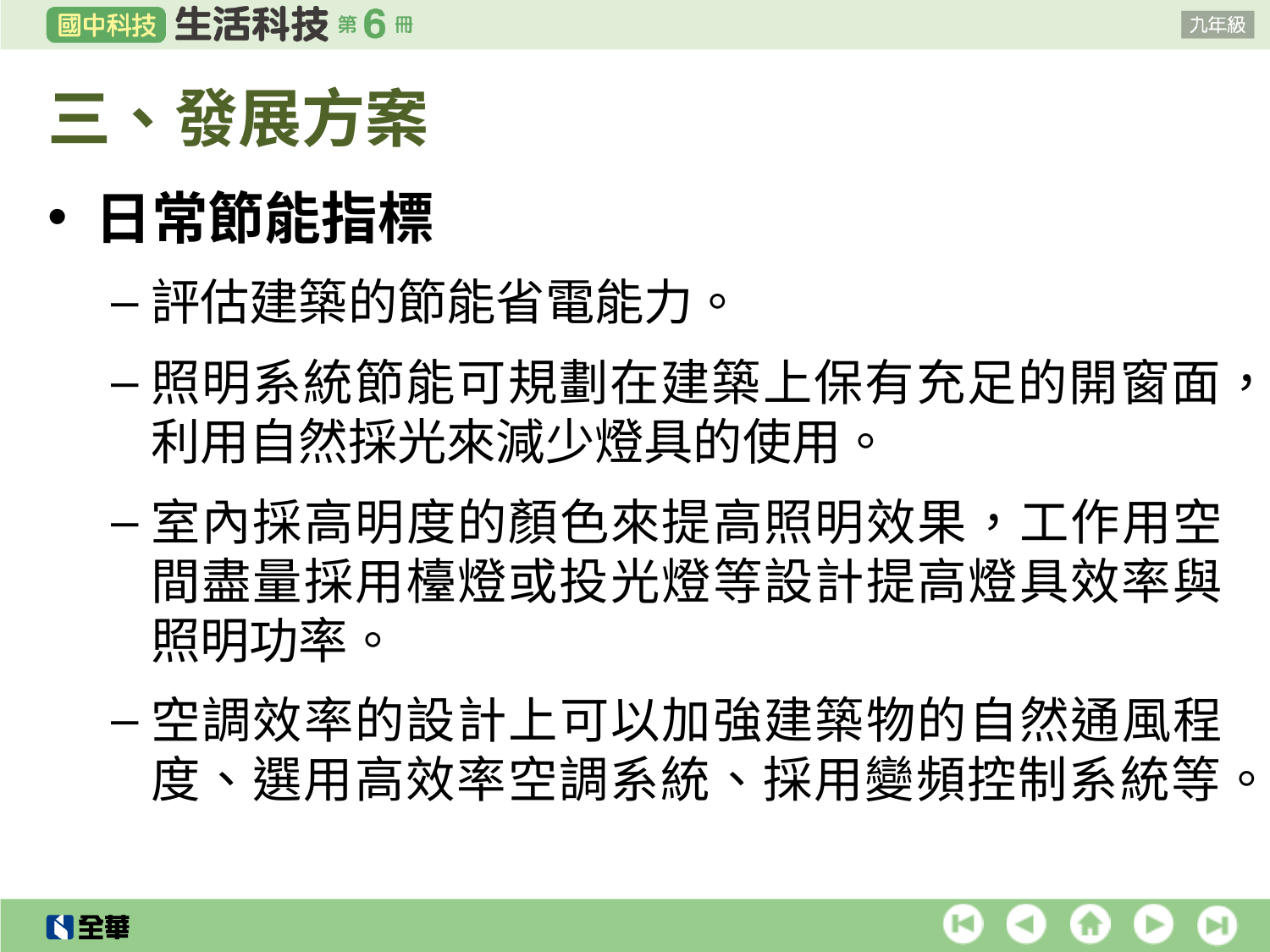

# 三、發展方案
日常節能指標
評估建築的節能省電能力。
照明系統節能可規劃在建築上保有充足的開窗面，利用自然採光來減少燈具的使用。
室內採高明度的顏色來提高照明效果，工作用空間盡量採用檯燈或投光燈等設計提高燈具效率與照明功率。
空調效率的設計上可以加強建築物的自然通風程度、選用高效率空調系統、採用變頻控制系統等。